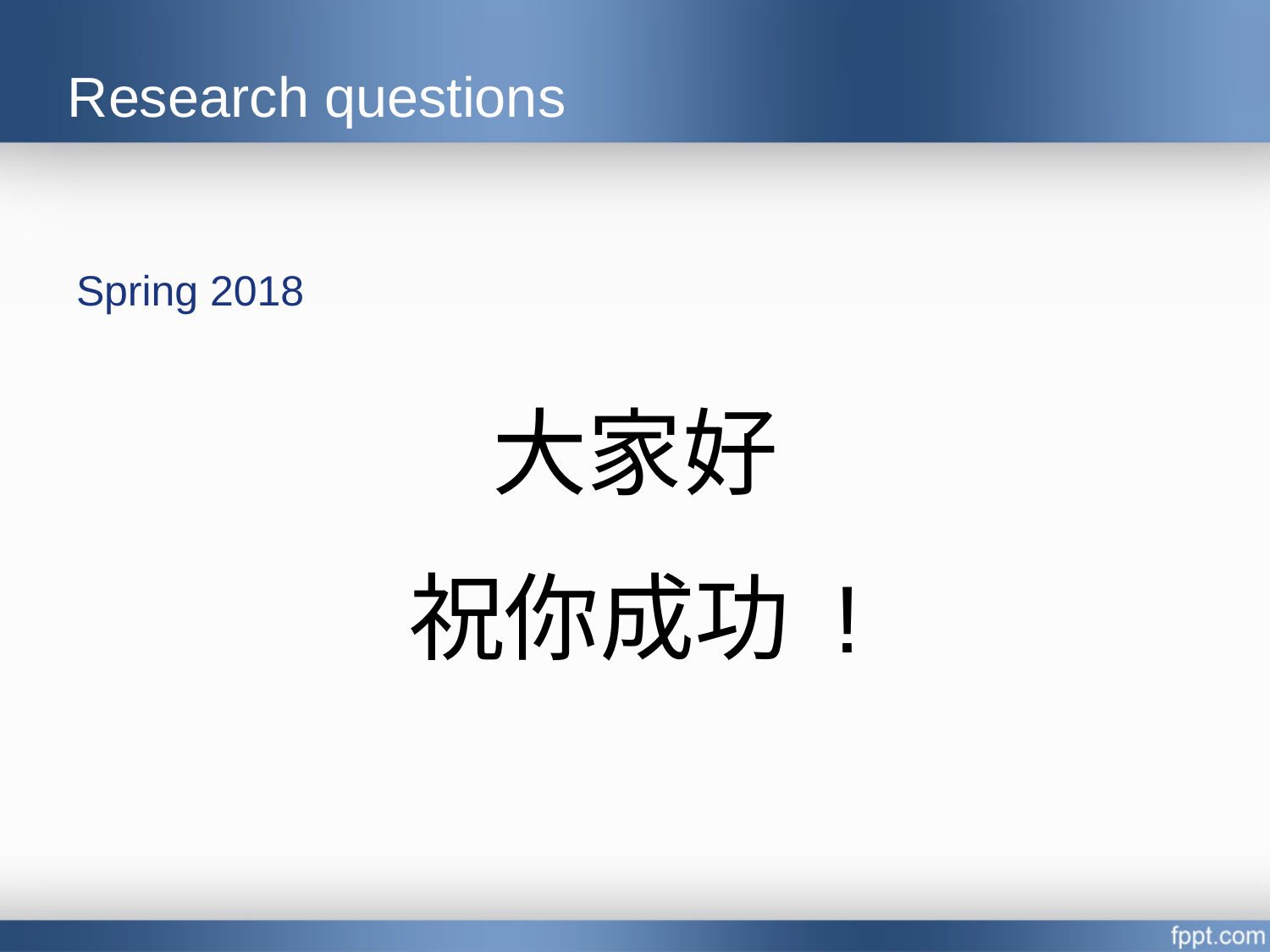

# Research questions
Spring 2018

大家好
祝你成功 !